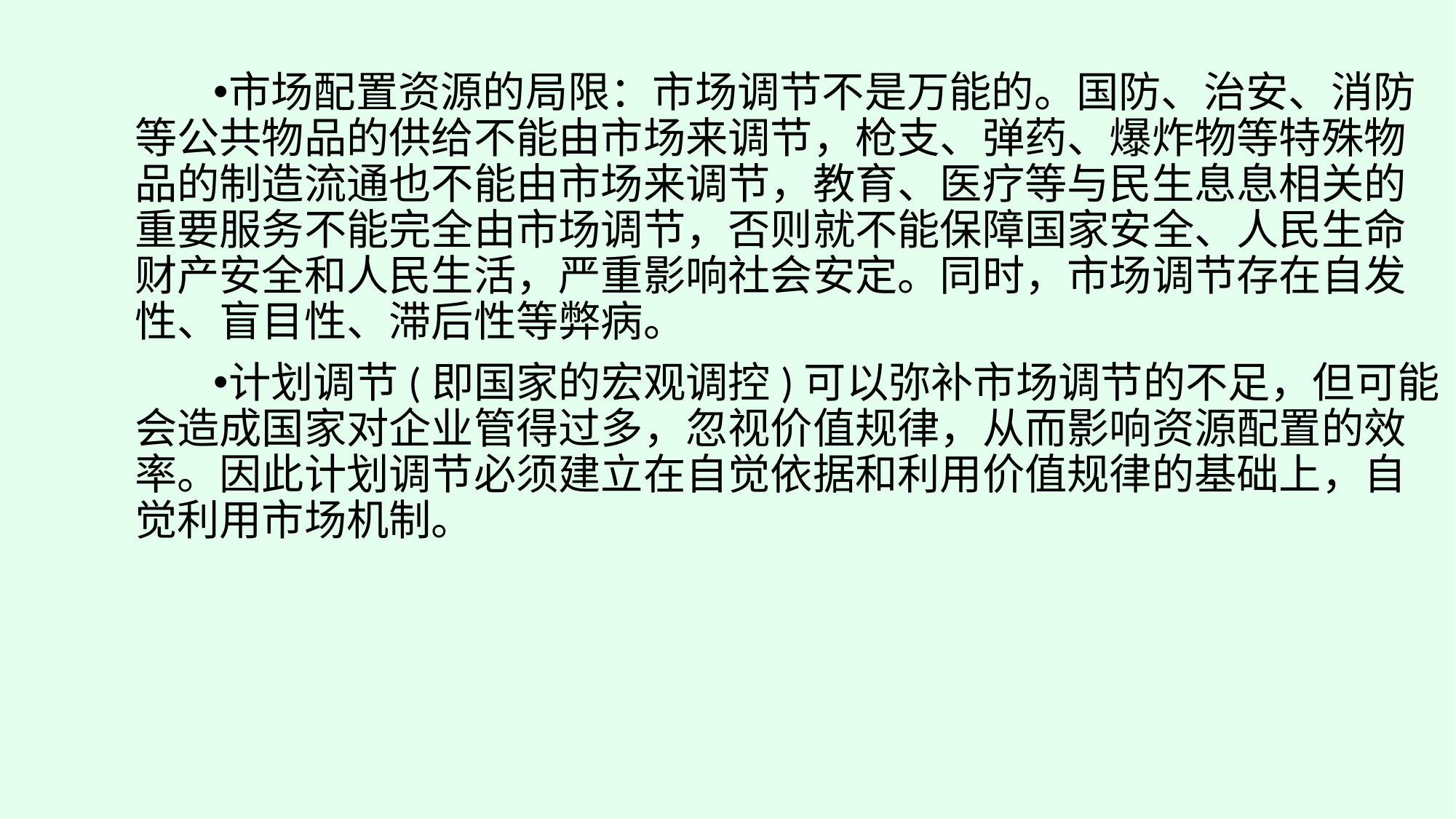

市场配置资源的局限：市场调节不是万能的。国防、治安、消防等公共物品的供给不能由市场来调节，枪支、弹药、爆炸物等特殊物品的制造流通也不能由市场来调节，教育、医疗等与民生息息相关的重要服务不能完全由市场调节，否则就不能保障国家安全、人民生命财产安全和人民生活，严重影响社会安定。同时，市场调节存在自发性、盲目性、滞后性等弊病。
计划调节(即国家的宏观调控)可以弥补市场调节的不足，但可能会造成国家对企业管得过多，忽视价值规律，从而影响资源配置的效率。因此计划调节必须建立在自觉依据和利用价值规律的基础上，自觉利用市场机制。